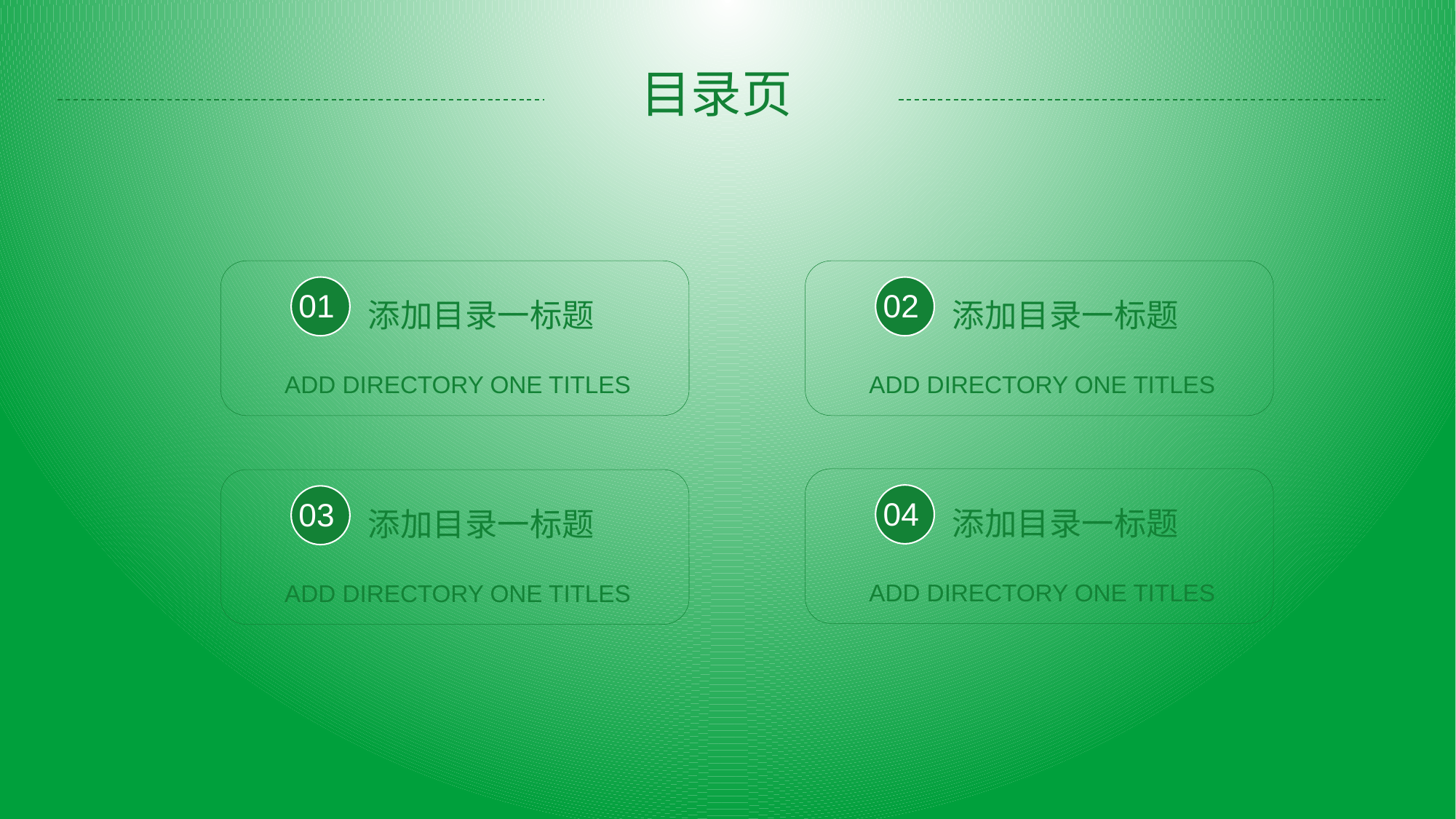

目录页

01
添加目录一标题
ADD DIRECTORY ONE TITLES

02
添加目录一标题
ADD DIRECTORY ONE TITLES

04
添加目录一标题
ADD DIRECTORY ONE TITLES

03
添加目录一标题
ADD DIRECTORY ONE TITLES